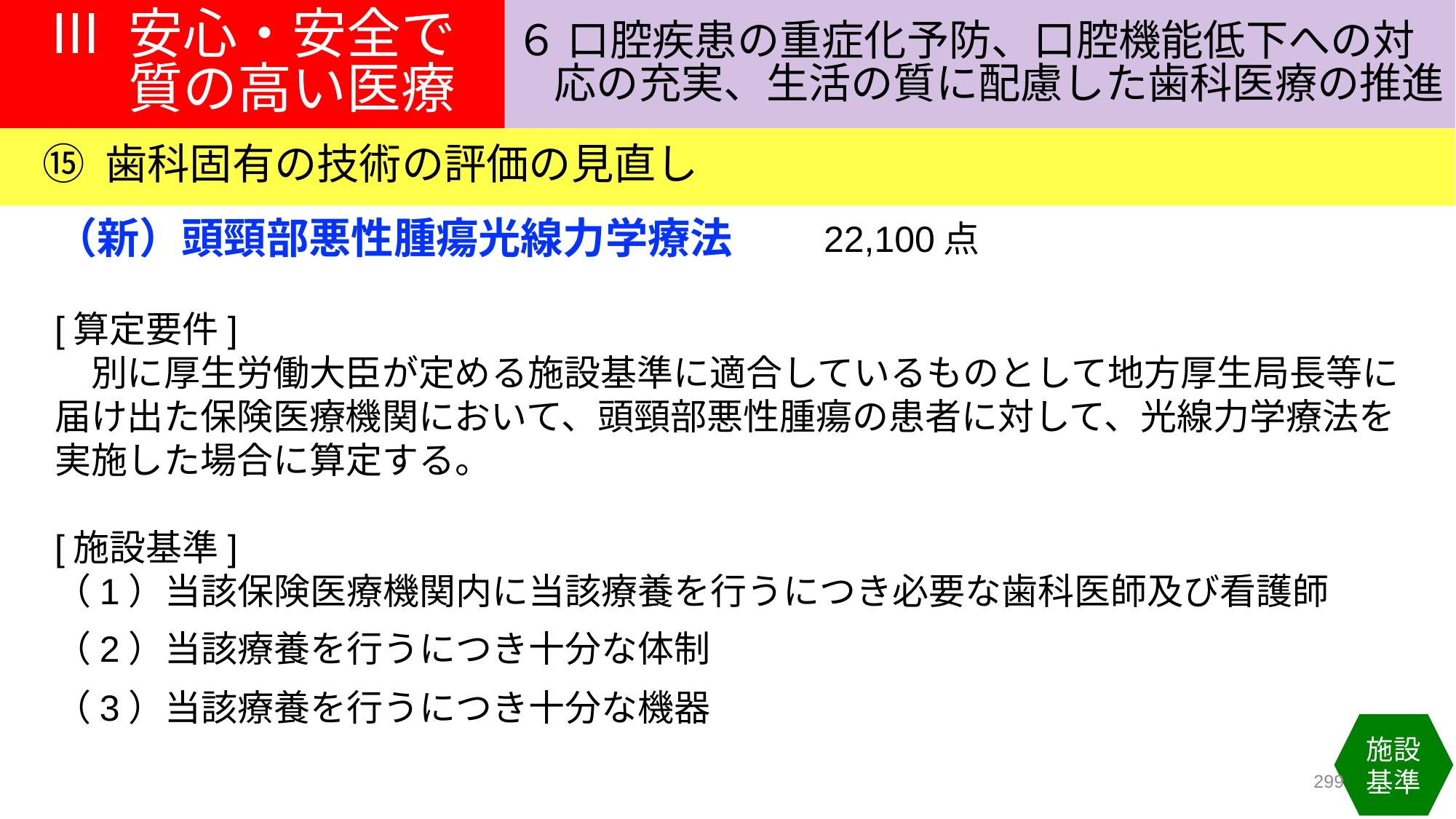

Ⅲ 安心・安全で
質の高い医療
６ 口腔疾患の重症化予防、口腔機能低下への対
応の充実、生活の質に配慮した歯科医療の推進
⑮ 歯科固有の技術の評価の見直し
（新）頭頸部悪性腫瘍光線力学療法　　　●●点

[算定要件]
　別に厚生労働大臣が定める施設基準に適合しているものとして地方厚生局長等に届け出た保険医療機関において、頭頸部悪性腫瘍の患者に対して、光線力学療法を実施した場合に算定する。

[施設基準]
（1）当該保険医療機関内に当該療養を行うにつき必要な歯科医師及び看護師

（2）当該療養を行うにつき十分な体制

（3）当該療養を行うにつき十分な機器

22,100点

施設基準
299